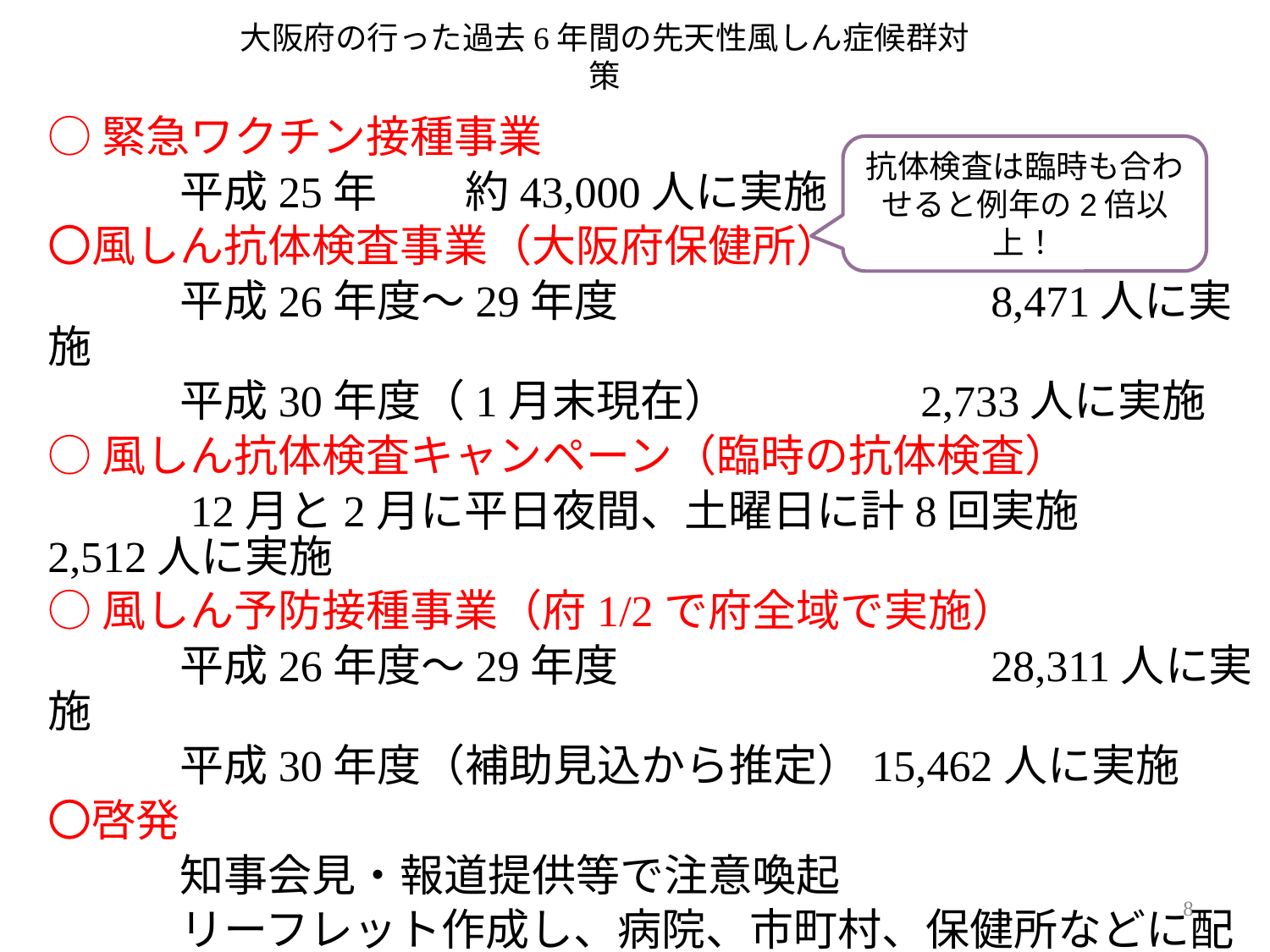

# 大阪府の行った過去6年間の先天性風しん症候群対策
○緊急ワクチン接種事業
　　　平成25年　　約43,000人に実施
〇風しん抗体検査事業（大阪府保健所）
　　　平成26年度～29年度　　　　　　 　　8,471人に実施
　　　平成30年度（1月末現在）　　     　2,733人に実施
○風しん抗体検査キャンペーン（臨時の抗体検査）
　　　12月と2月に平日夜間、土曜日に計8回実施　　2,512人に実施
○風しん予防接種事業（府1/2で府全域で実施）
　　　平成26年度～29年度　　　　　　 　　28,311人に実施
　　　平成30年度（補助見込から推定）15,462人に実施
〇啓発
　　　知事会見・報道提供等で注意喚起
　　　リーフレット作成し、病院、市町村、保健所などに配布
　　　健活セミナー、健康セミナー等で啓発

抗体検査は臨時も合わせると例年の2倍以上！
8